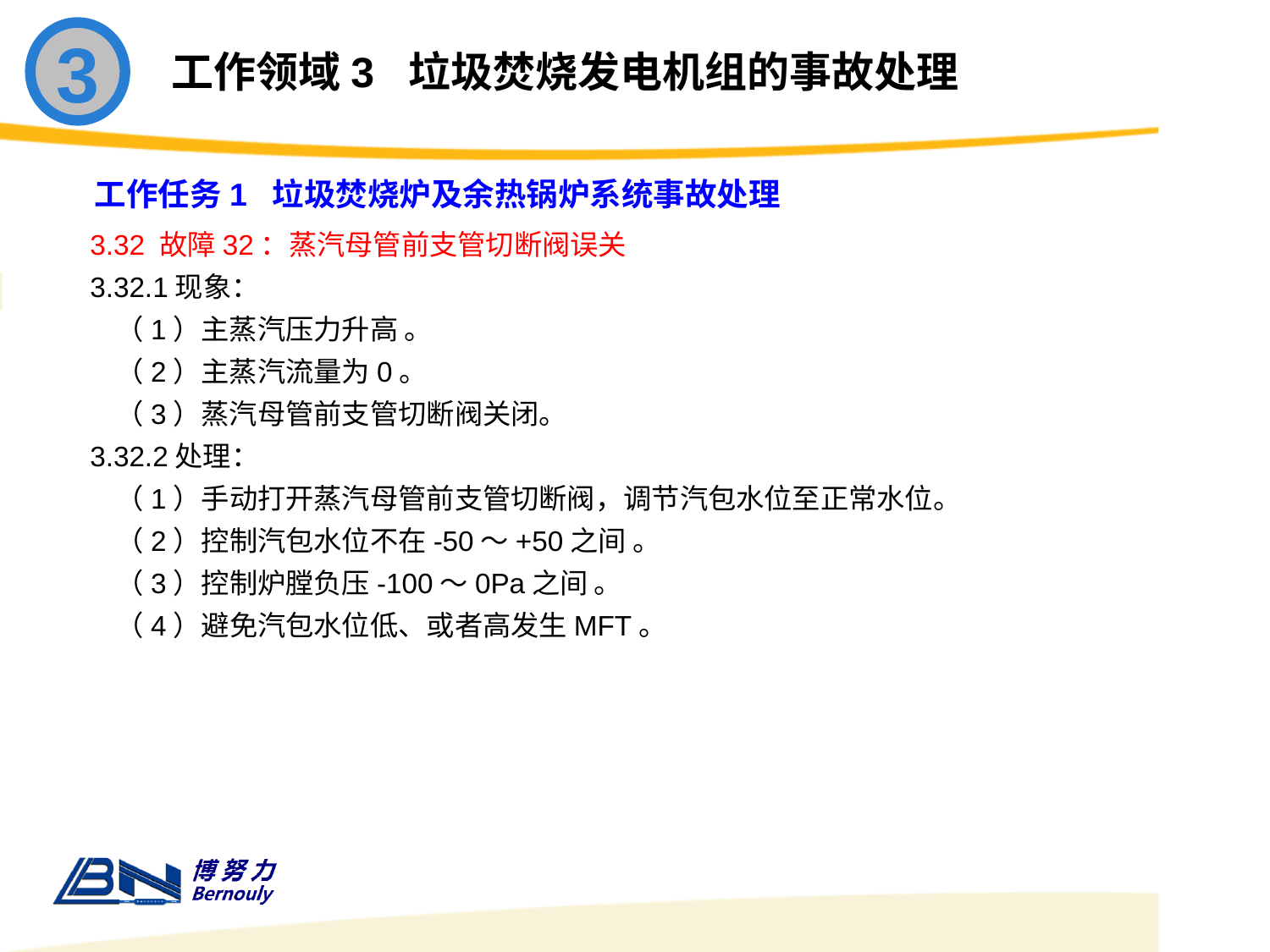

3
工作领域3  垃圾焚烧发电机组的事故处理
工作任务1  垃圾焚烧炉及余热锅炉系统事故处理
3.32 故障32：蒸汽母管前支管切断阀误关
3.32.1现象：
   （1）主蒸汽压力升高 。
   （2）主蒸汽流量为0。
   （3）蒸汽母管前支管切断阀关闭。
3.32.2处理：
   （1）手动打开蒸汽母管前支管切断阀，调节汽包水位至正常水位。
   （2）控制汽包水位不在-50～+50之间 。
   （3）控制炉膛负压-100～0Pa之间 。
   （4）避免汽包水位低、或者高发生MFT。